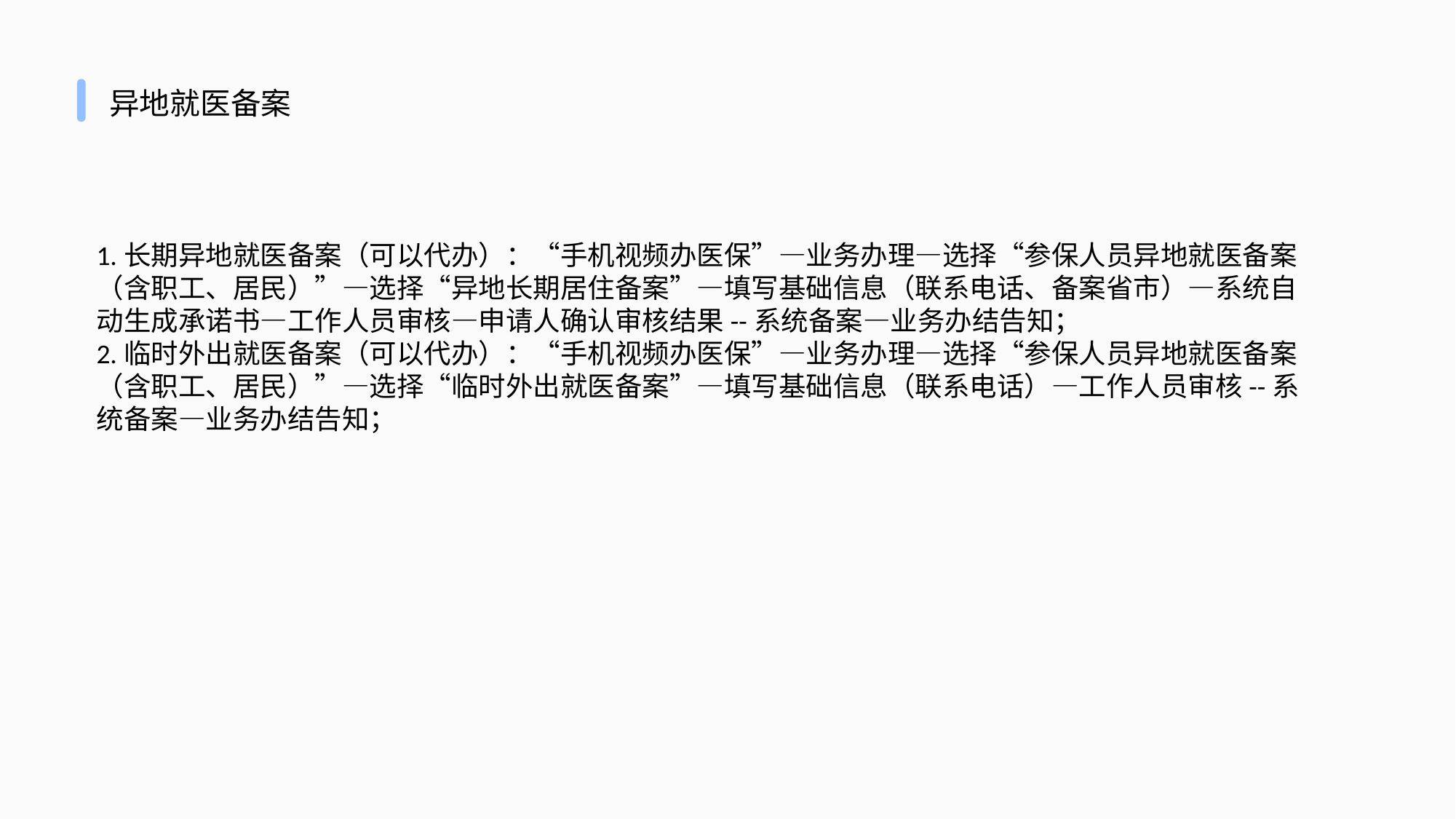

异地就医备案

1.长期异地就医备案（可以代办）：“手机视频办医保”—业务办理—选择“参保人员异地就医备案（含职工、居民）”—选择“异地长期居住备案”—填写基础信息（联系电话、备案省市）—系统自动生成承诺书—工作人员审核—申请人确认审核结果--系统备案—业务办结告知；
2.临时外出就医备案（可以代办）：“手机视频办医保”—业务办理—选择“参保人员异地就医备案（含职工、居民）”—选择“临时外出就医备案”—填写基础信息（联系电话）—工作人员审核--系统备案—业务办结告知；